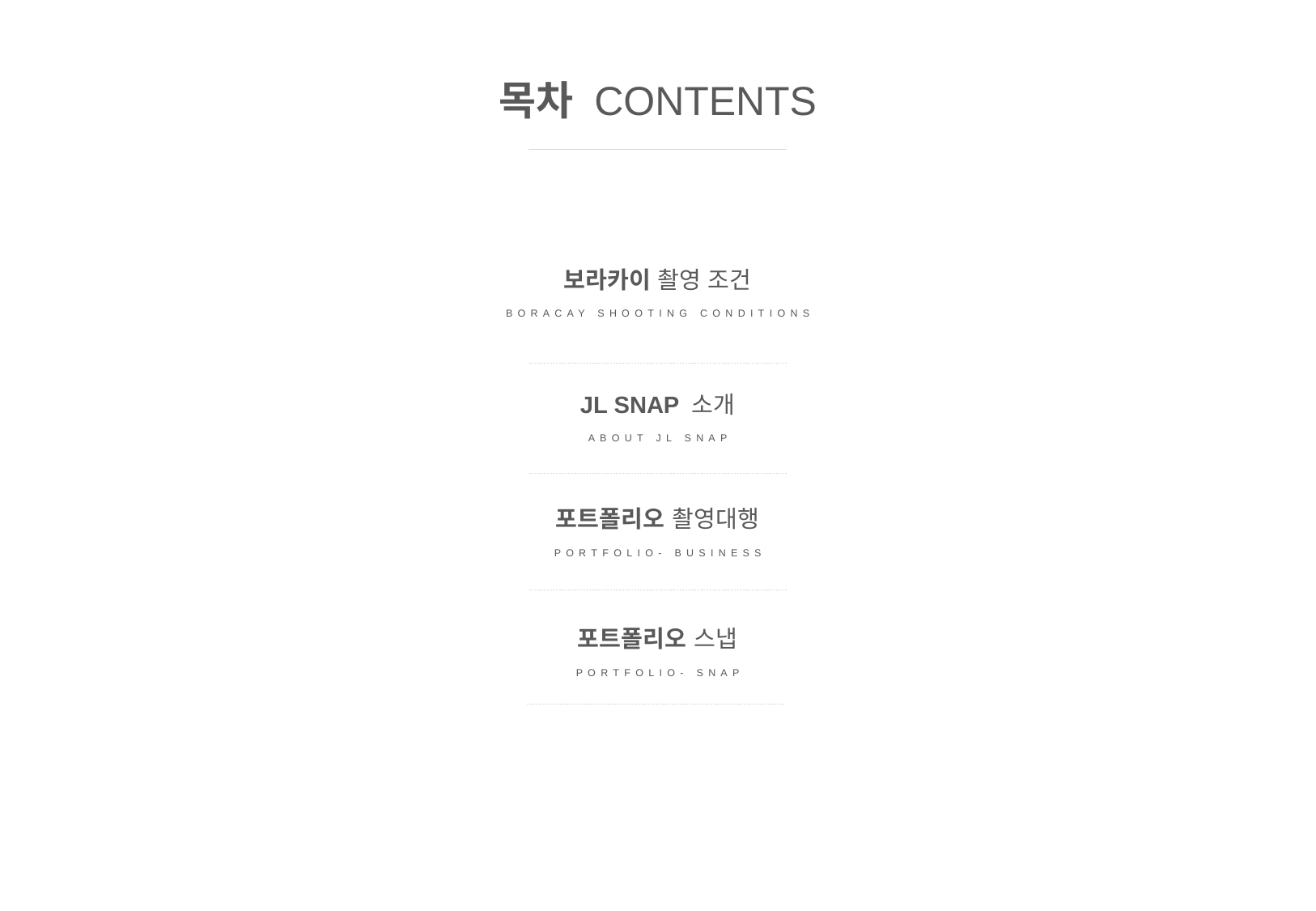

목차 CONTENTS
보라카이 촬영 조건
BORACAY SHOOTING CONDITIONS
JL SNAP 소개
ABOUT JL SNAP
포트폴리오 촬영대행
PORTFOLIO- BUSINESS
포트폴리오 스냅
PORTFOLIO- SNAP